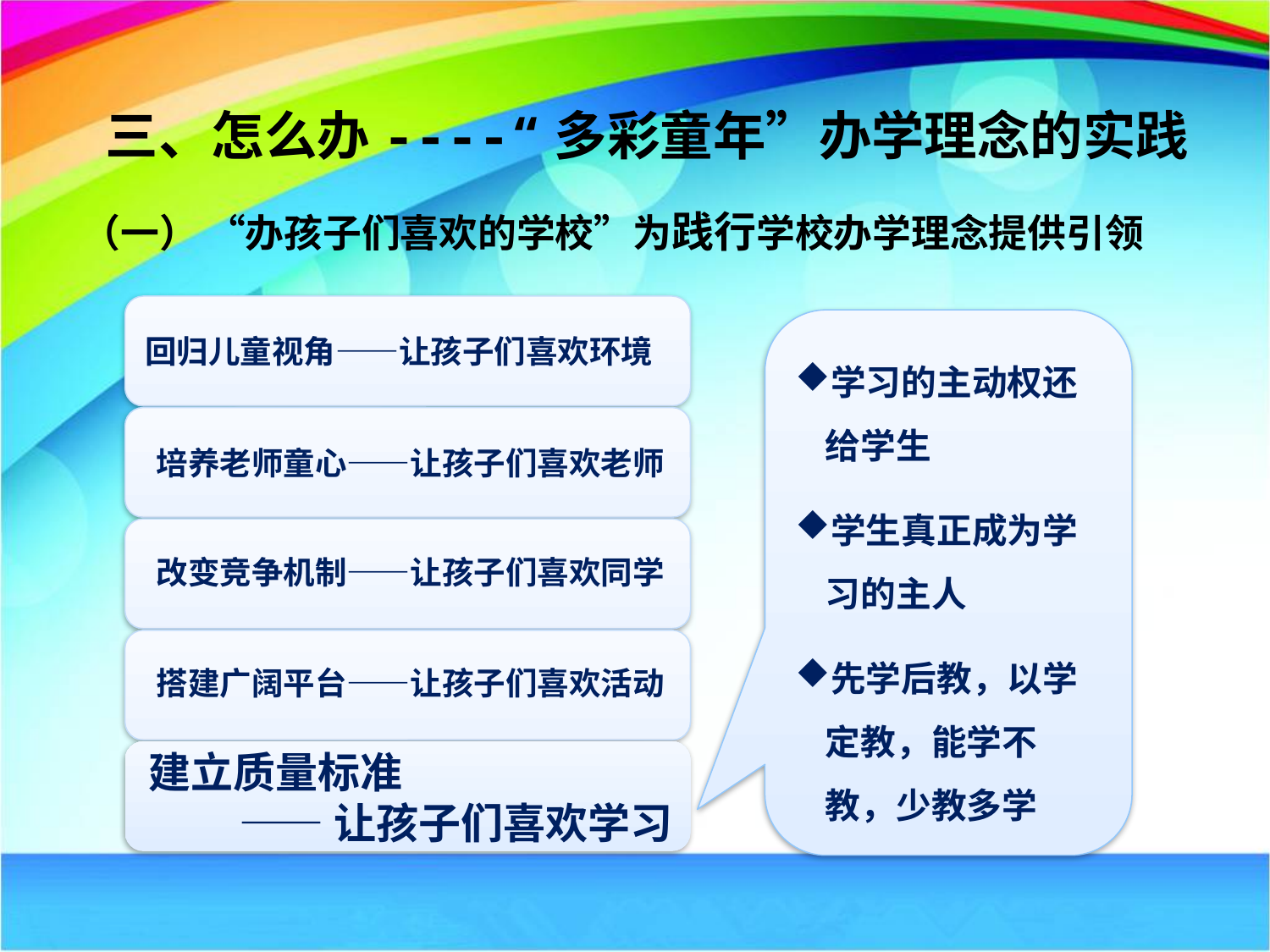

三、怎么办----“多彩童年”办学理念的实践
（一） “办孩子们喜欢的学校”为践行学校办学理念提供引领
回归儿童视角——让孩子们喜欢环境
培养老师童心——让孩子们喜欢老师
改变竞争机制——让孩子们喜欢同学
搭建广阔平台——让孩子们喜欢活动
建立质量标准
——让孩子们喜欢学习

学习的主动权还给学生
学生真正成为学习的主人
先学后教，以学定教，能学不教，少教多学